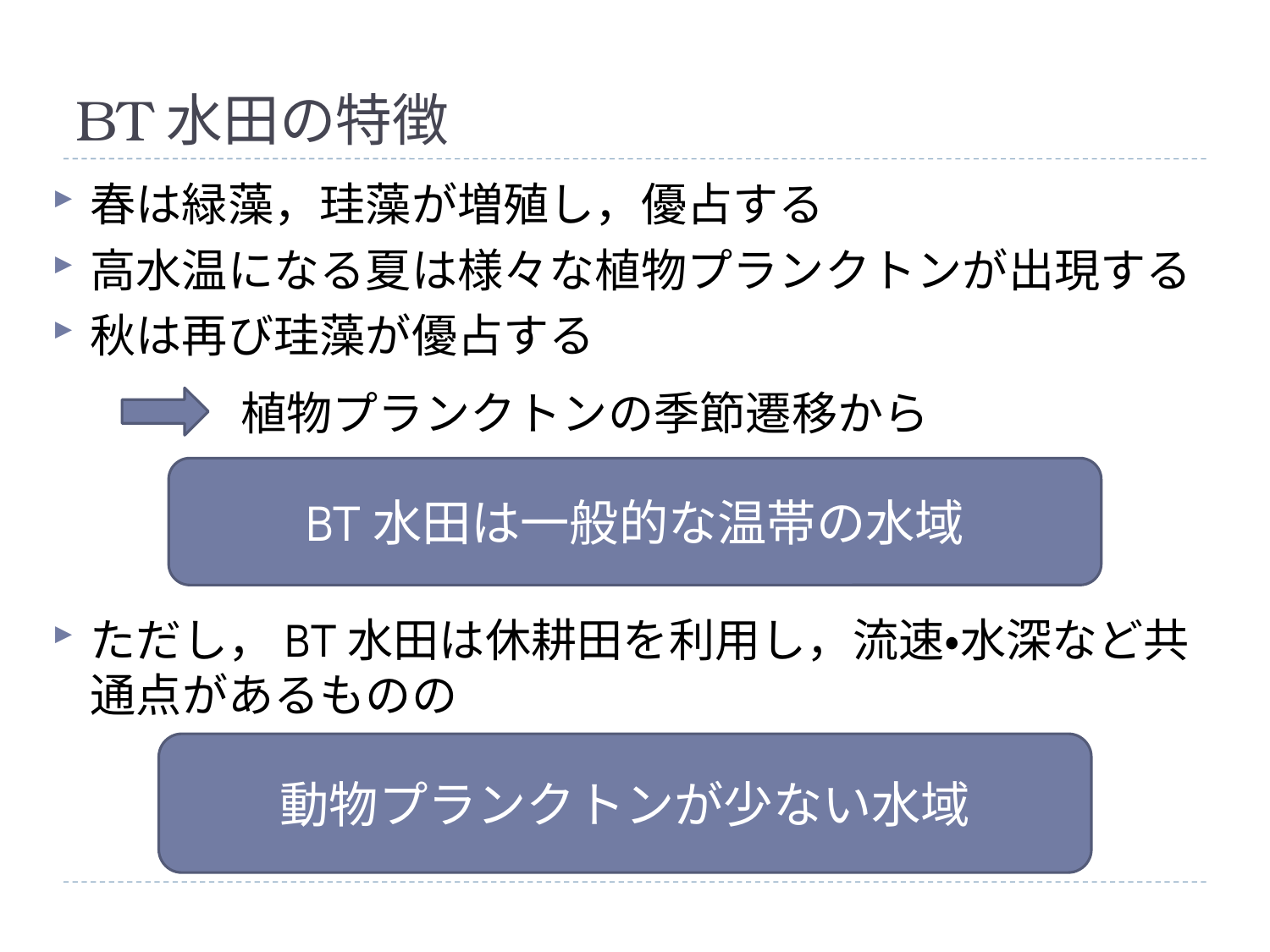

# BT水田の特徴
春は緑藻，珪藻が増殖し，優占する
高水温になる夏は様々な植物プランクトンが出現する
秋は再び珪藻が優占する
植物プランクトンの季節遷移から

BT水田は一般的な温帯の水域
ただし，BT水田は休耕田を利用し，流速・水深など共通点があるものの
動物プランクトンが少ない水域